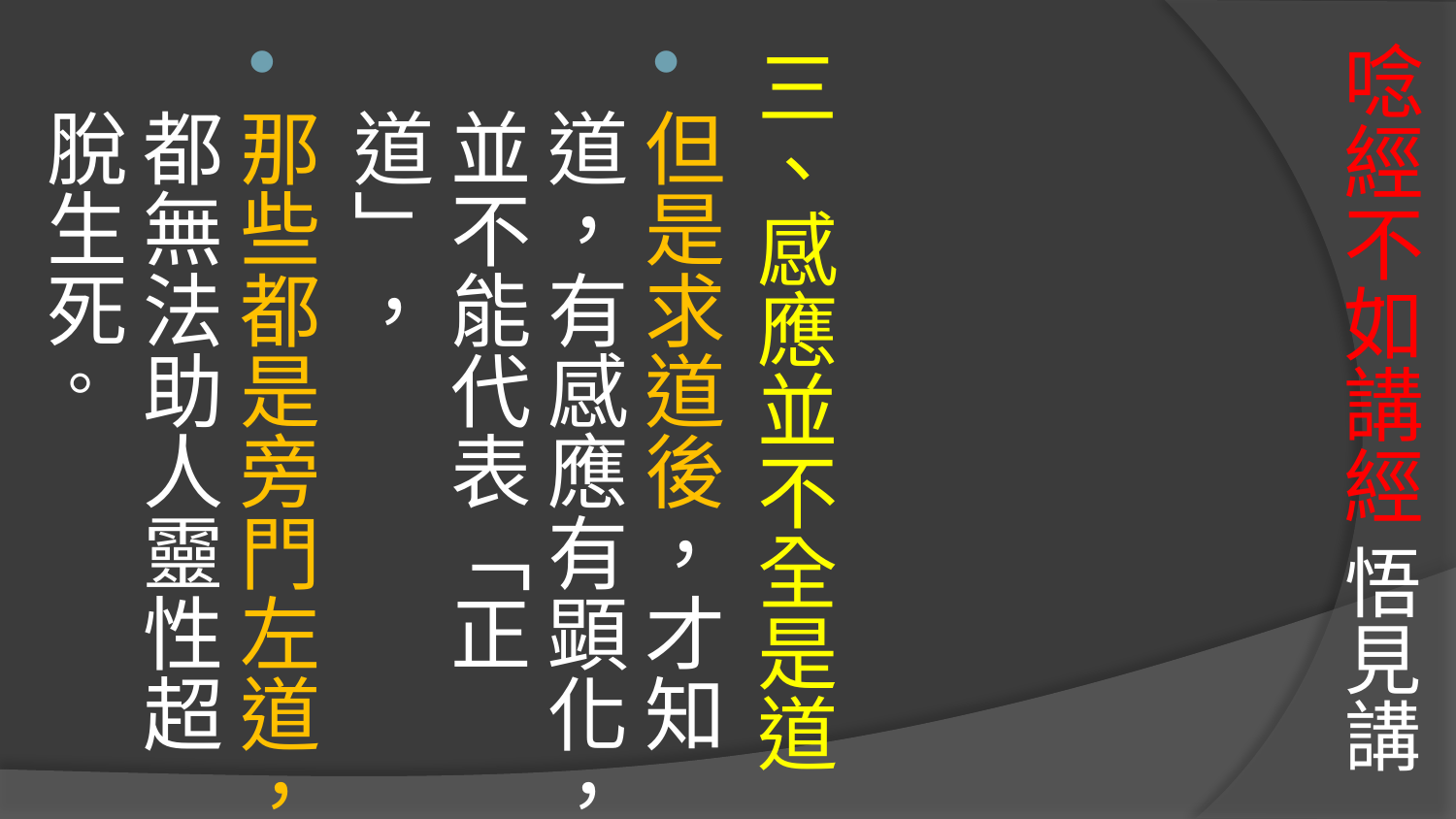

# 唸經不如講經 悟見講
三、感應並不全是道
但是求道後，才知道，有感應有顕化，並不能代表「正道」，
那些都是旁門左道，都無法助人靈性超脫生死。